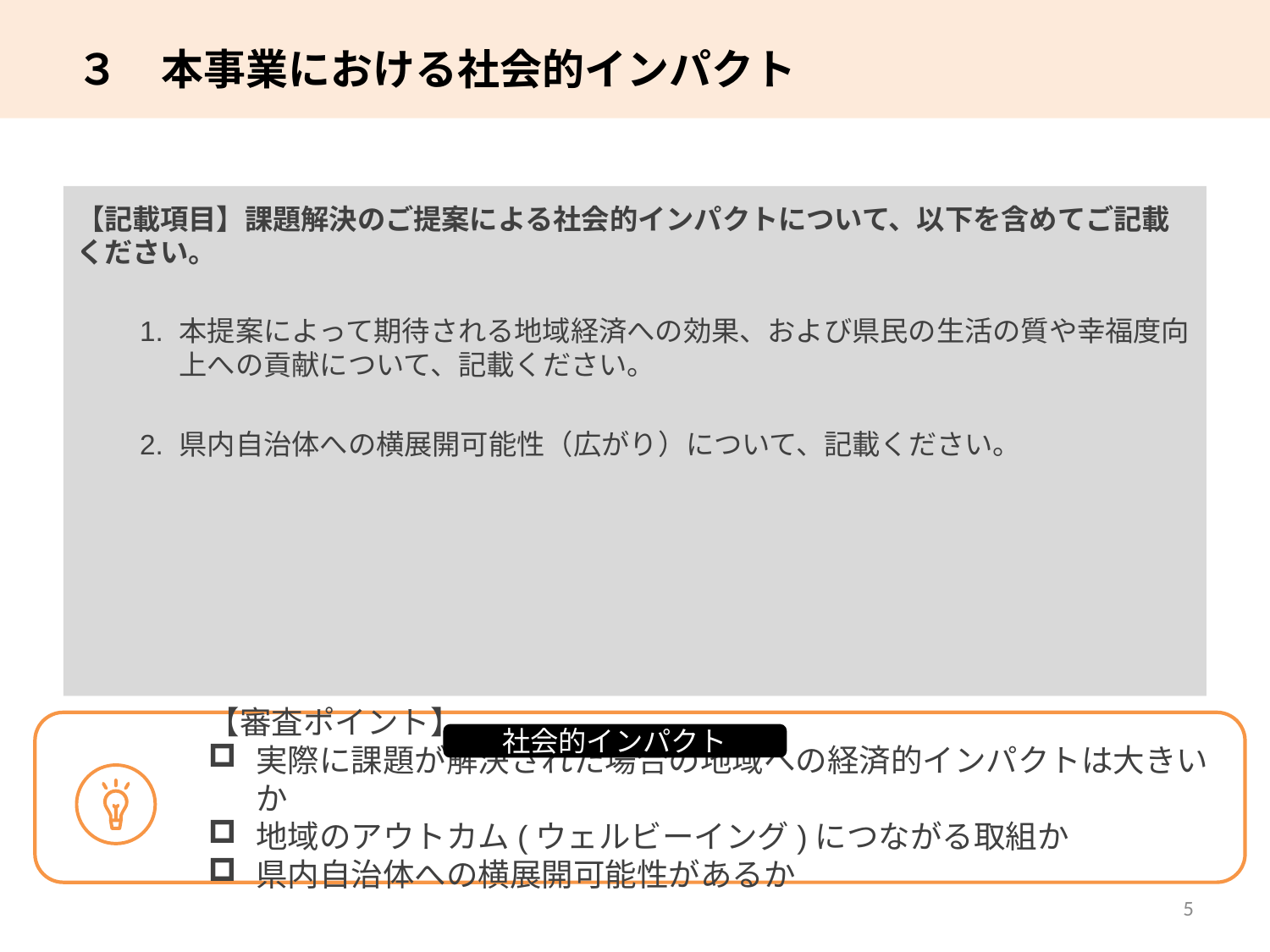

# ３　本事業における社会的インパクト
【記載項目】課題解決のご提案による社会的インパクトについて、以下を含めてご記載ください。

本提案によって期待される地域経済への効果、および県民の生活の質や幸福度向上への貢献について、記載ください。

県内自治体への横展開可能性（広がり）について、記載ください。

【審査ポイント】
実際に課題が解決された場合の地域への経済的インパクトは大きいか
地域のアウトカム(ウェルビーイング)につながる取組か
県内自治体への横展開可能性があるか
社会的インパクト

5